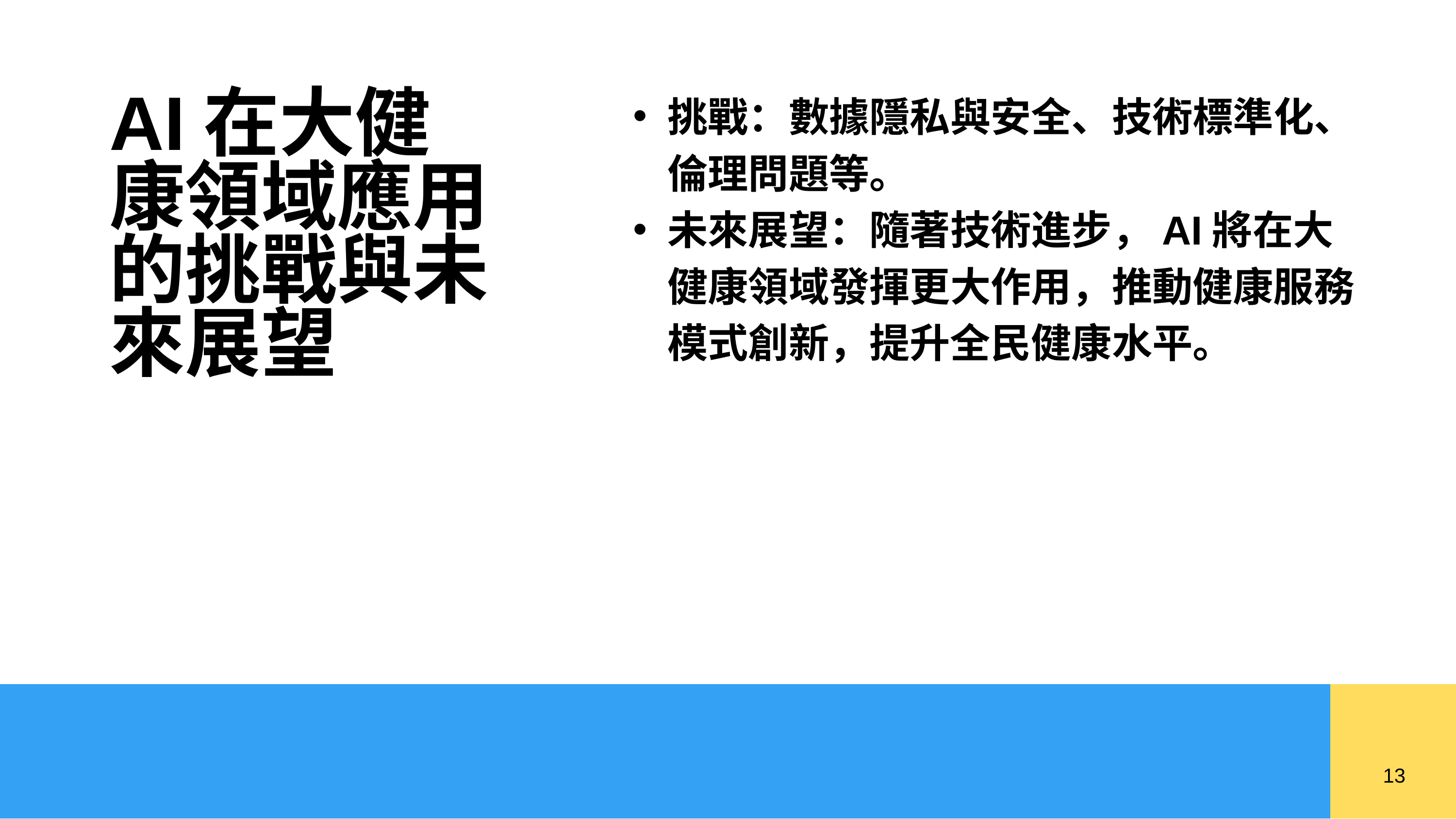

挑戰：數據隱私與安全、技術標準化、倫理問題等。
未來展望：隨著技術進步，AI將在大健康領域發揮更大作用，推動健康服務模式創新，提升全民健康水平。
AI在大健康領域應用的挑戰與未來展望

13